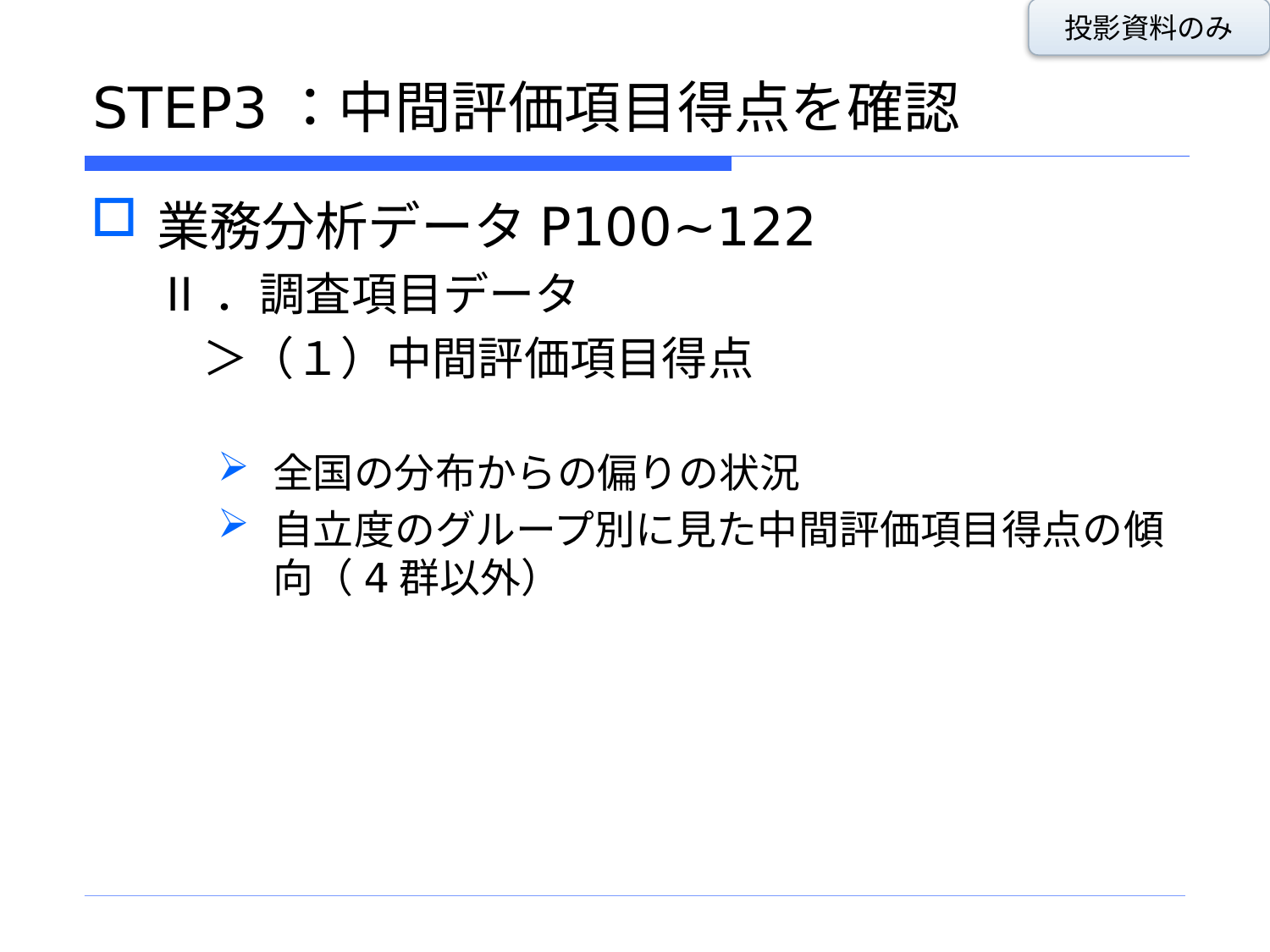

投影資料のみ
# STEP3：中間評価項目得点を確認
業務分析データP100~122
Ⅱ．調査項目データ
　＞（１）中間評価項目得点
全国の分布からの偏りの状況
自立度のグループ別に見た中間評価項目得点の傾向（4群以外）